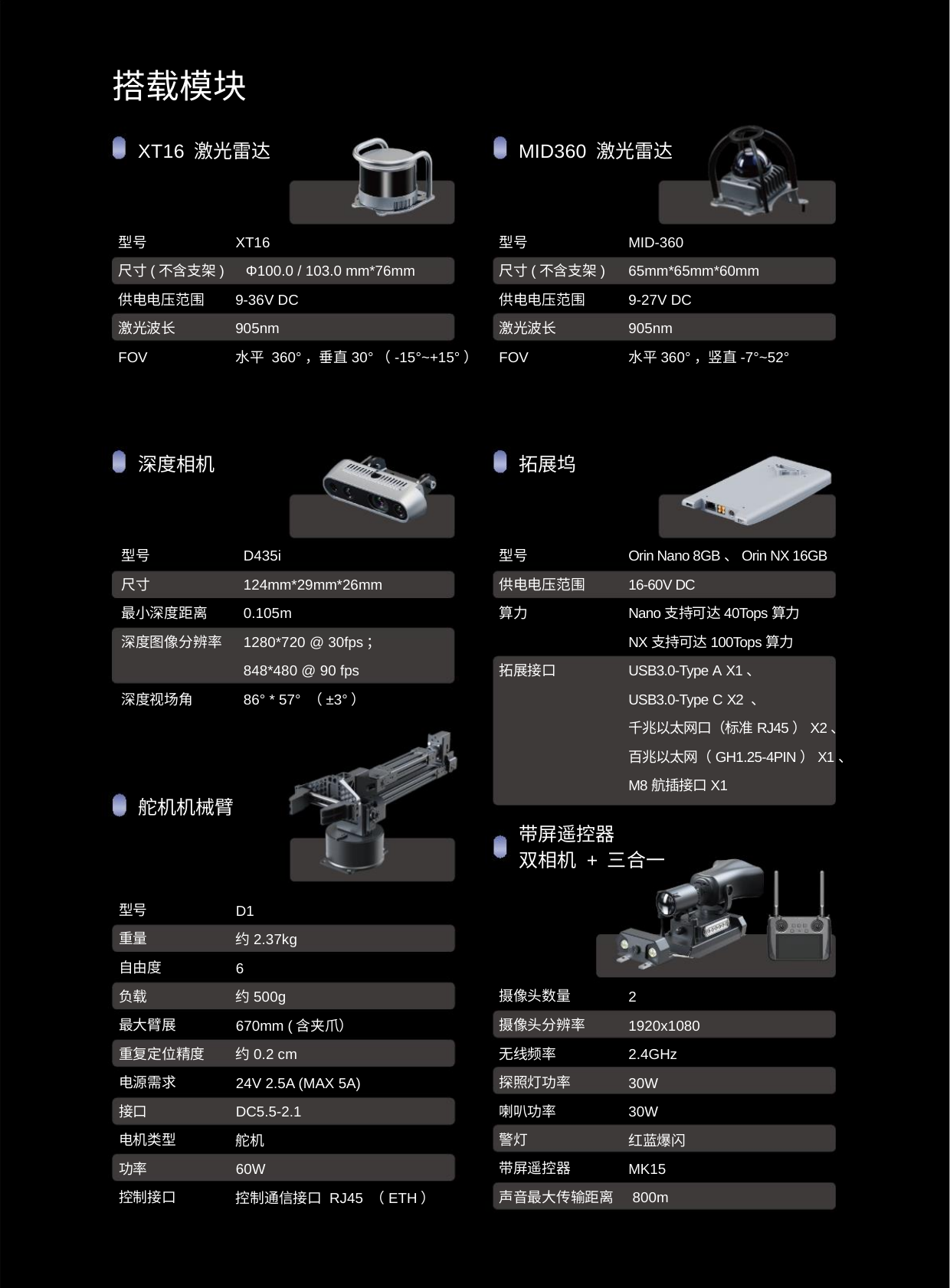

搭载模块
MID360 激光雷达
XT16 激光雷达
型号
MID-360
型号
XT16
尺寸(不含支架)
供电电压范围
激光波长
65mm*65mm*60mm
9-27V DC
尺寸(不含支架) Φ100.0 / 103.0 mm*76mm
供电电压范围
激光波长
FOV
9-36V DC
905nm
905nm
FOV
水平360°，竖直-7°~52°
水平 360°，垂直30°（-15°~+15°）
拓展坞
深度相机
型号
Orin Nano 8GB、Orin NX 16GB
16-60V DC
型号
D435i
供电电压范围
算力
尺寸
124mm*29mm*26mm
0.105m
Nano支持可达40Tops算力
NX支持可达100Tops算力
USB3.0-Type A X1、
最小深度距离
深度图像分辨率
1280*720 @ 30fps；
848*480 @ 90 fps
86° * 57° （±3°）
拓展接口
USB3.0-Type C X2 、
千兆以太网口（标准RJ45）X2、
百兆以太网（GH1.25-4PIN）X1、
M8航插接口X1
深度视场角
舵机机械臂
带屏遥控器
双相机 + 三合一
型号
D1
重量
约2.37kg
自由度
负载
6
摄像头数量
约500g
2
最大臂展
重复定位精度
电源需求
接口
摄像头分辨率
无线频率
探照灯功率
喇叭功率
警灯
670mm (含夹爪）
约0.2 cm
1920x1080
2.4GHz
30W
24V 2.5A (MAX 5A)
DC5.5-2.1
30W
电机类型
功率
舵机
红蓝爆闪
MK15
带屏遥控器
60W
控制接口
声音最大传输距离 800m
控制通信接口 RJ45 （ETH）